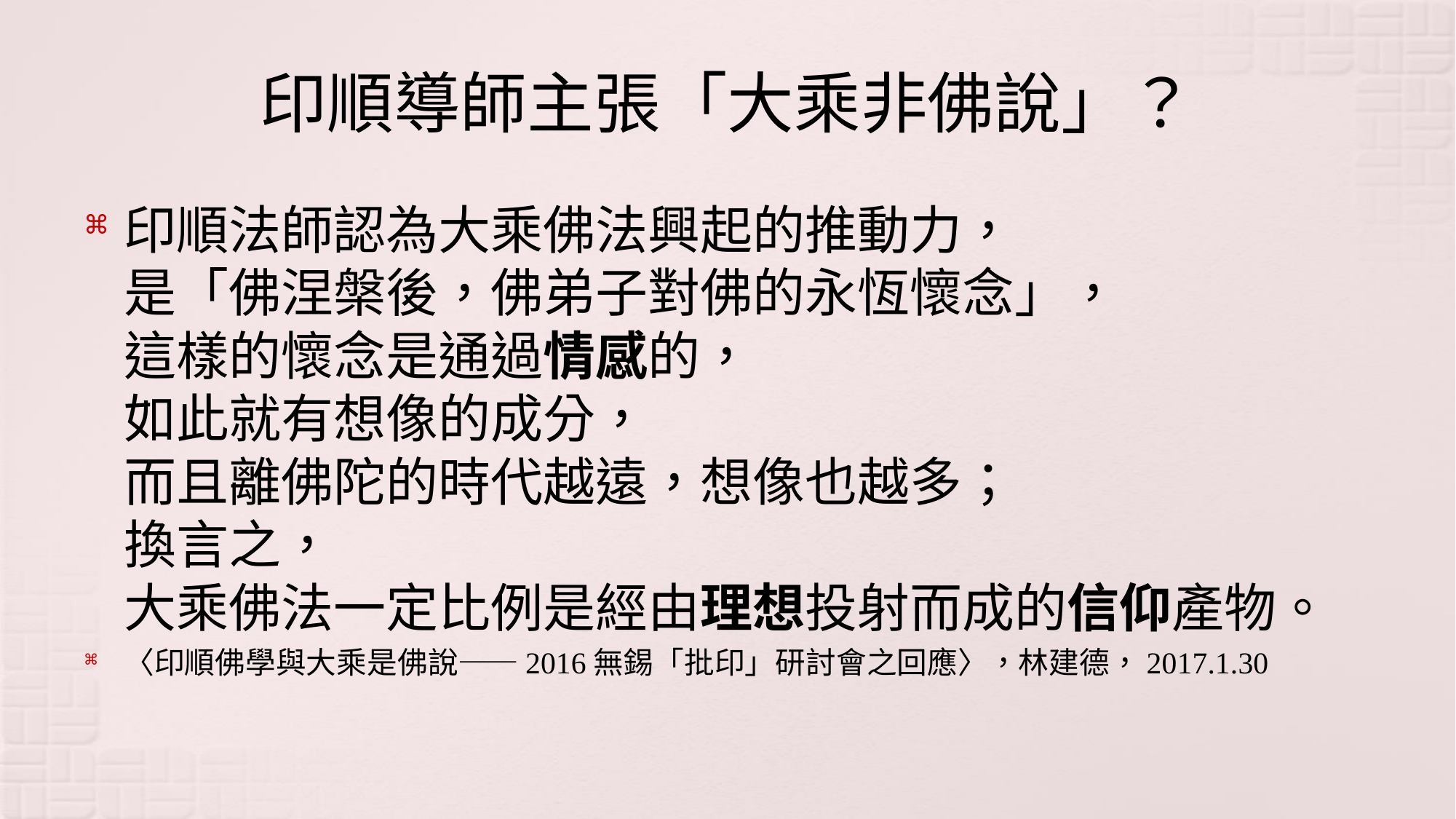

# 印順導師主張「大乘非佛說」？
印順法師認為大乘佛法興起的推動力，
是「佛涅槃後，佛弟子對佛的永恆懷念」，
這樣的懷念是通過情感的，
如此就有想像的成分，
而且離佛陀的時代越遠，想像也越多；
換言之，
大乘佛法一定比例是經由理想投射而成的信仰產物。
〈印順佛學與大乘是佛說——2016無錫「批印」研討會之回應〉，林建德，2017.1.30